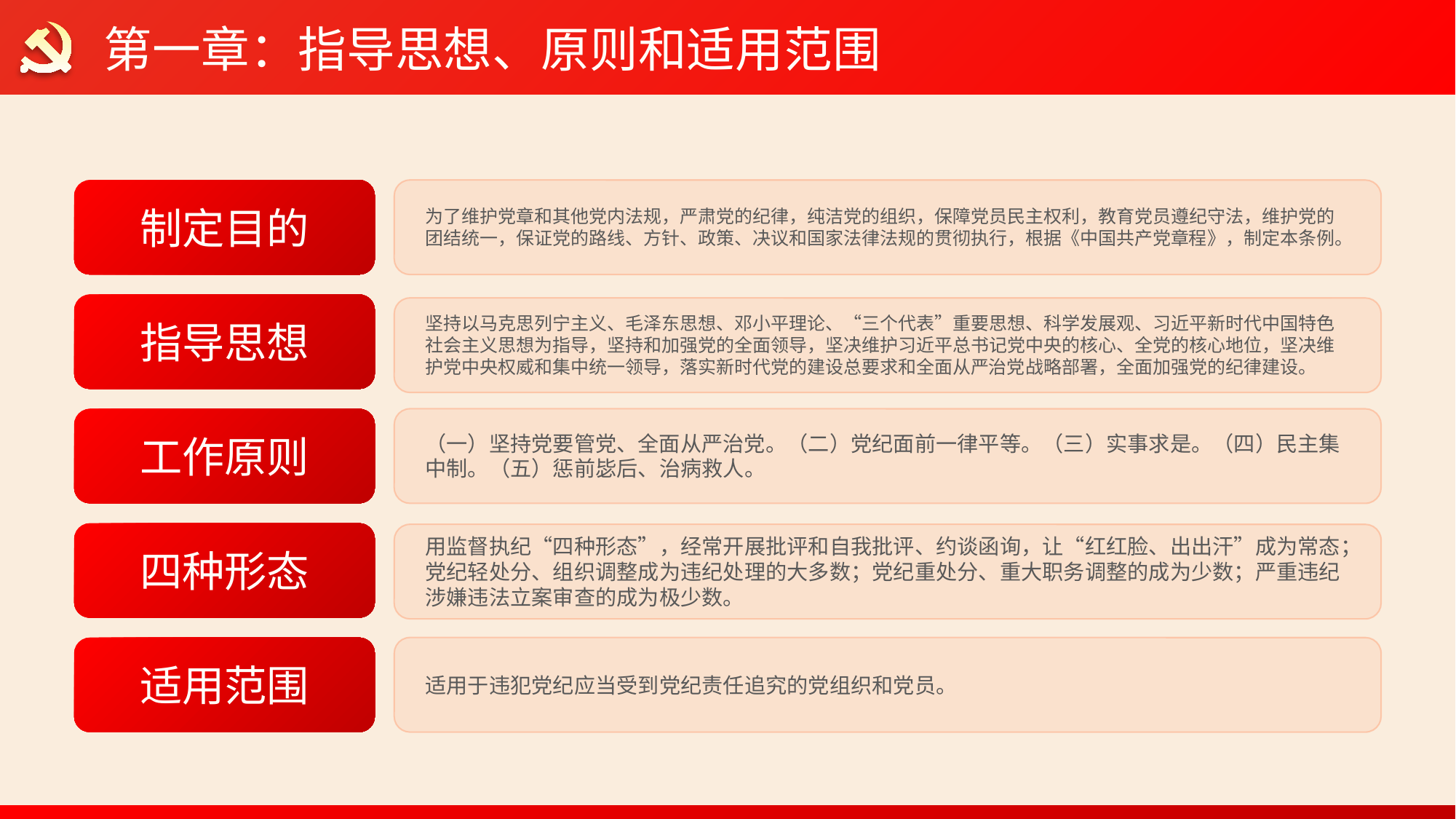

第一章：指导思想、原则和适用范围
制定目的

为了维护党章和其他党内法规，严肃党的纪律，纯洁党的组织，保障党员民主权利，教育党员遵纪守法，维护党的团结统一，保证党的路线、方针、政策、决议和国家法律法规的贯彻执行，根据《中国共产党章程》，制定本条例。
指导思想

坚持以马克思列宁主义、毛泽东思想、邓小平理论、“三个代表”重要思想、科学发展观、习近平新时代中国特色社会主义思想为指导，坚持和加强党的全面领导，坚决维护习近平总书记党中央的核心、全党的核心地位，坚决维护党中央权威和集中统一领导，落实新时代党的建设总要求和全面从严治党战略部署，全面加强党的纪律建设。

（一）坚持党要管党、全面从严治党。（二）党纪面前一律平等。（三）实事求是。（四）民主集中制。（五）惩前毖后、治病救人。
工作原则
四种形态

用监督执纪“四种形态”，经常开展批评和自我批评、约谈函询，让“红红脸、出出汗”成为常态；党纪轻处分、组织调整成为违纪处理的大多数；党纪重处分、重大职务调整的成为少数；严重违纪涉嫌违法立案审查的成为极少数。

适用于违犯党纪应当受到党纪责任追究的党组织和党员。
适用范围